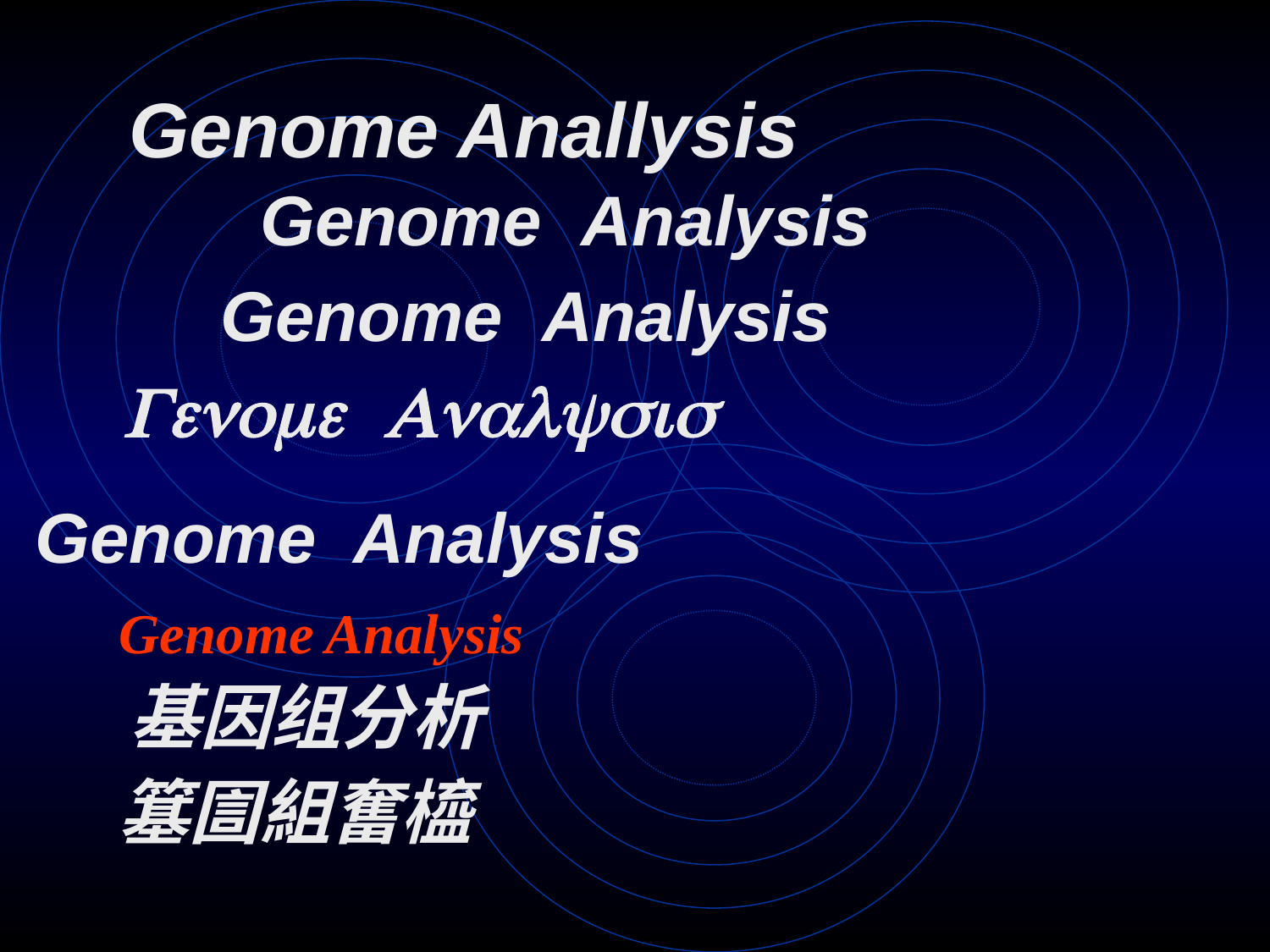

Genome Anallysis

Genome  Analysis

Genome  Analysis
Γενομε  Αναλψσισ
Genome  Analysis
Genome Analysis
基因组分析

簊圁組奮橀